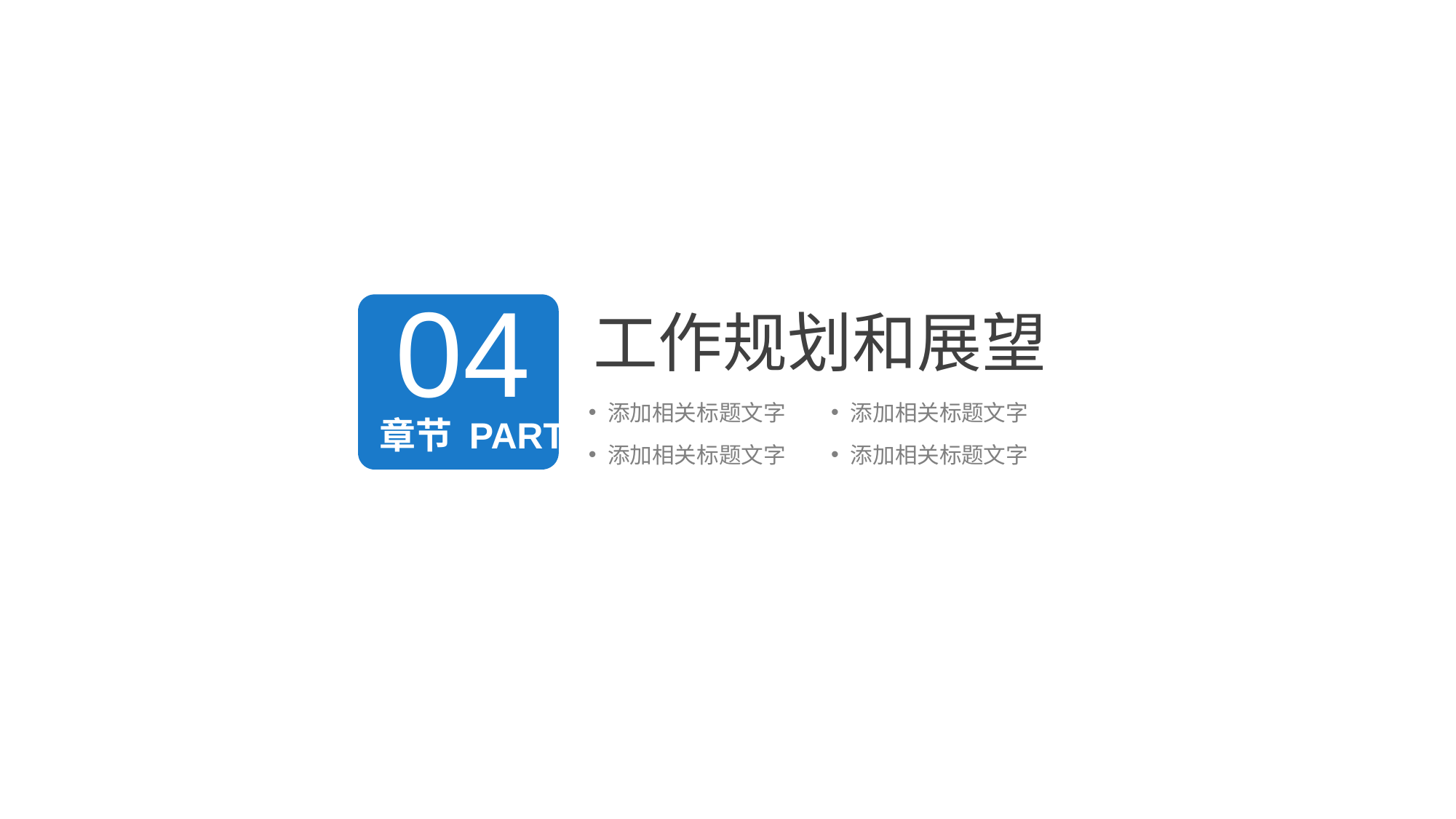

04

章节 PART
工作规划和展望
添加相关标题文字
添加相关标题文字
添加相关标题文字
添加相关标题文字